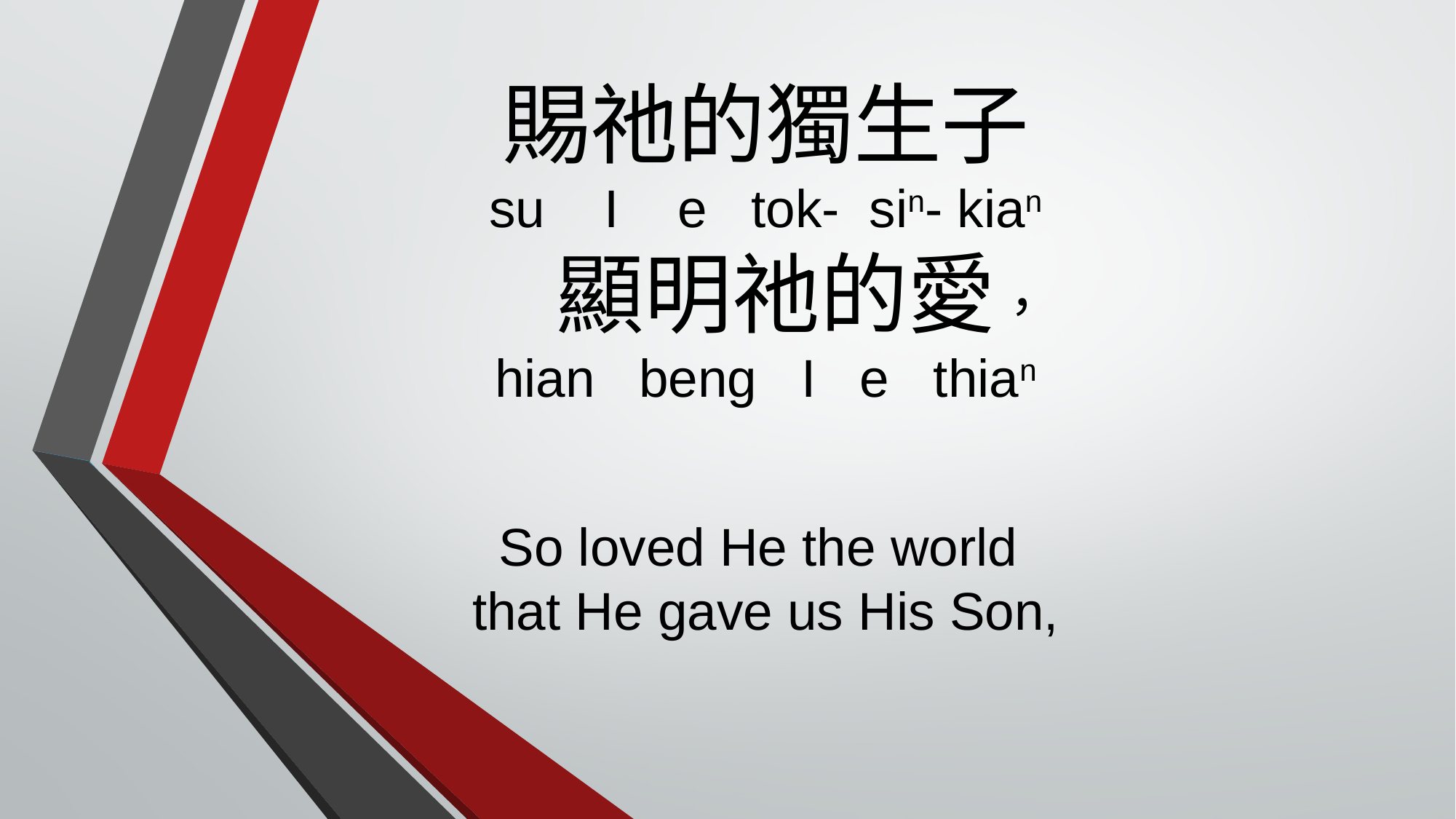

# 賜祂的獨生子 su    I    e   tok-  sin- kian 顯明祂的愛， hian   beng   I   e   thian So loved He the world that He gave us His Son,